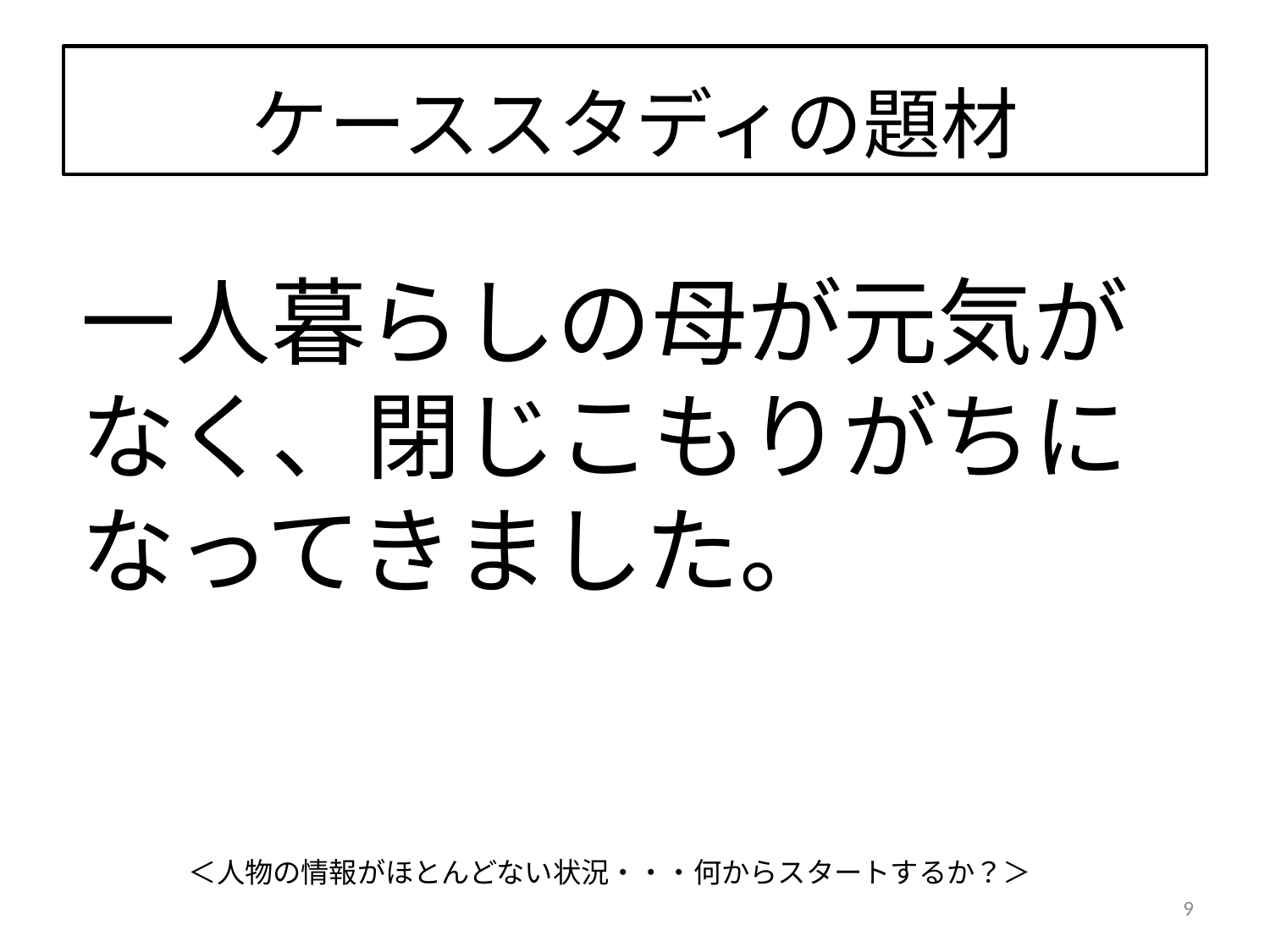

ケーススタディの題材
一人暮らしの母が元気がなく、閉じこもりがちになってきました。

＜人物の情報がほとんどない状況・・・何からスタートするか？＞
9